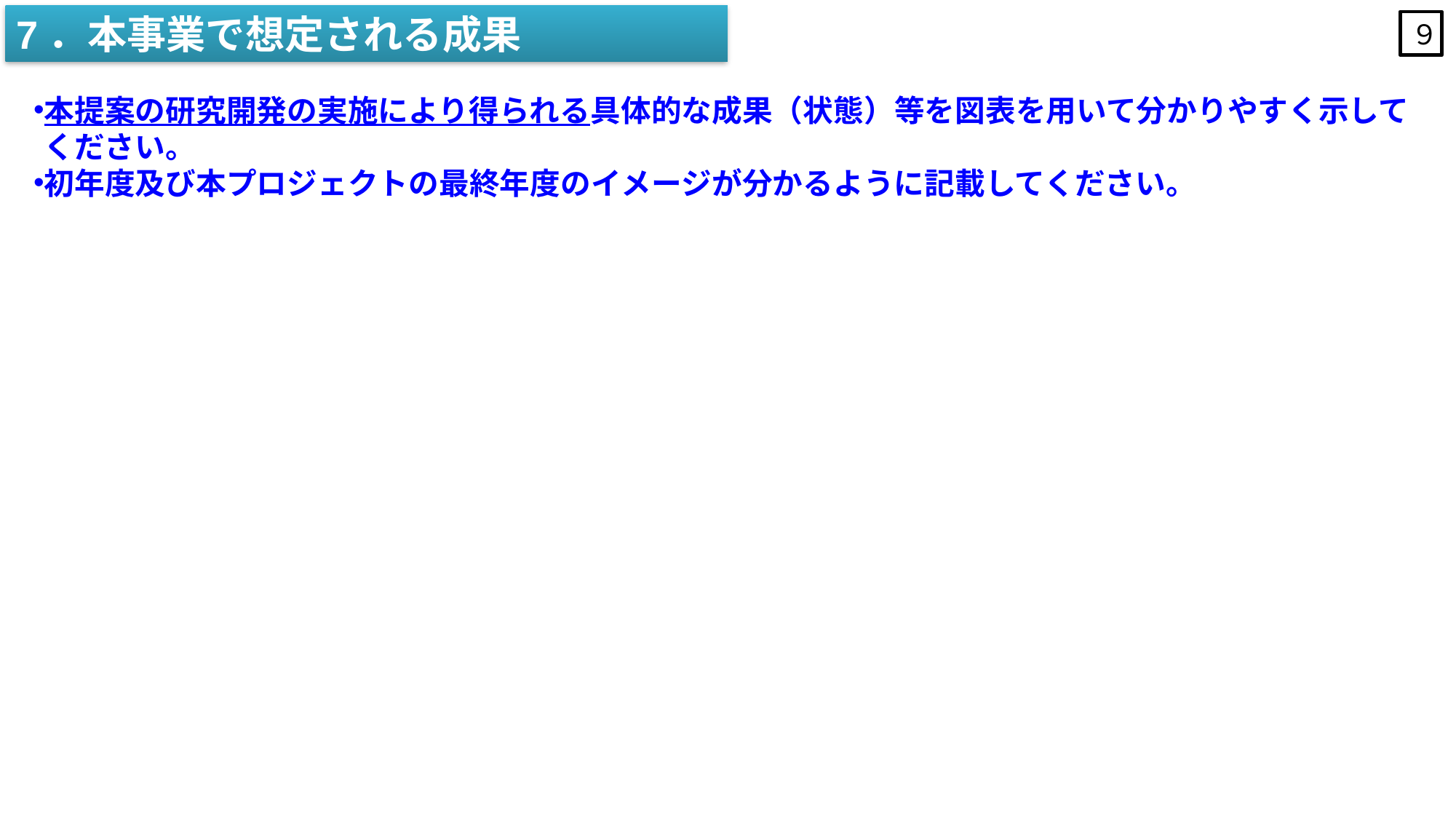

7．本事業で想定される成果
９
本提案の研究開発の実施により得られる具体的な成果（状態）等を図表を用いて分かりやすく示してください。
初年度及び本プロジェクトの最終年度のイメージが分かるように記載してください。